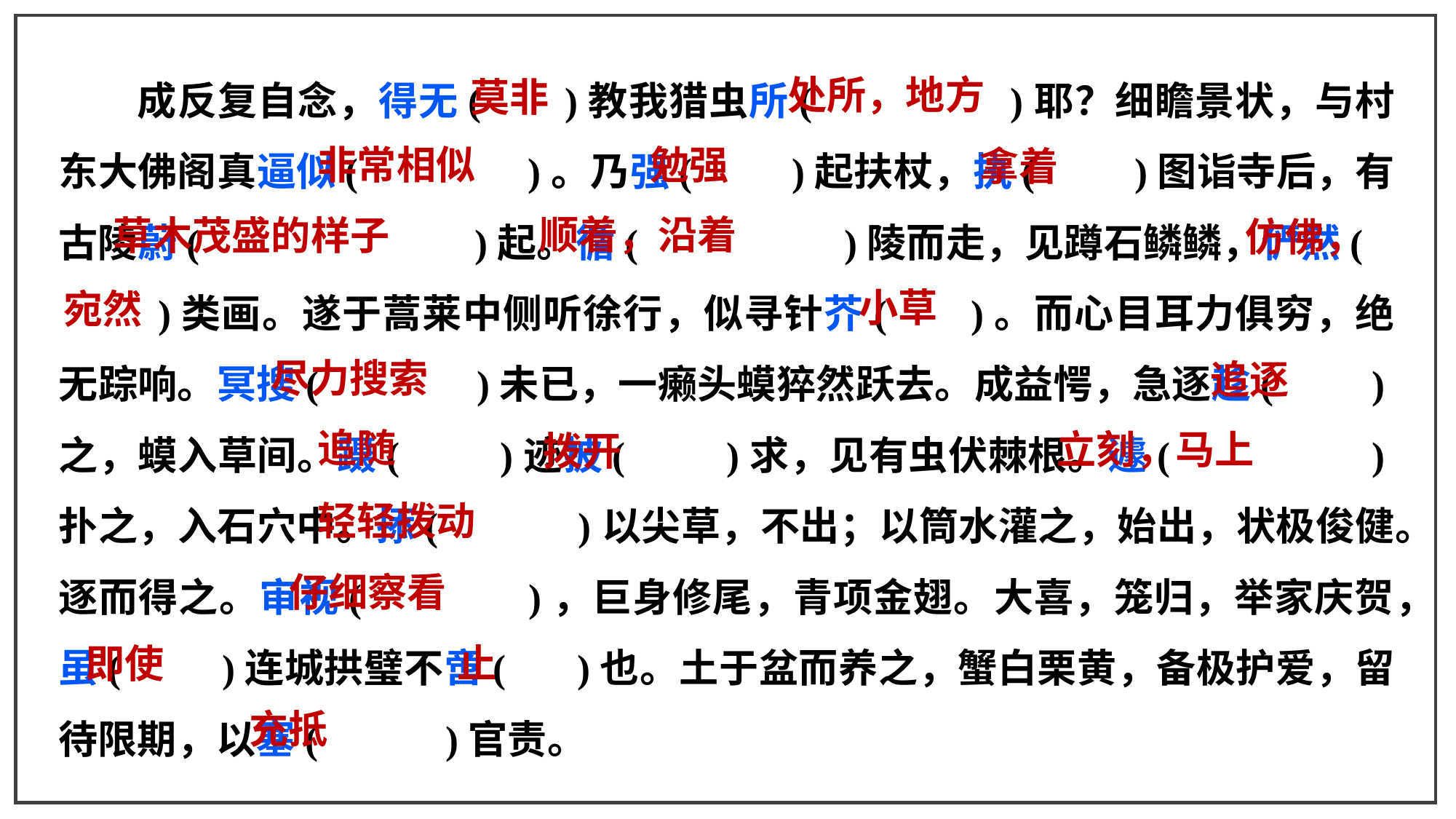

成反复自念，得无(        )教我猎虫所(                   )耶？细瞻景状，与村东大佛阁真逼似(                 )。乃强(          )起扶杖，执(          )图诣寺后，有古陵蔚(                            )起。循(                     )陵而走，见蹲石鳞鳞，俨然(
  )类画。遂于蒿莱中侧听徐行，似寻针芥(        )。而心目耳力俱穷，绝无踪响。冥搜(                )未已，一癞头蟆猝然跃去。成益愕，急逐趁(          )之，蟆入草间。蹑(          )迹披(          )求，见有虫伏棘根。遽(                    )扑之，入石穴中。掭(              )以尖草，不出；以筒水灌之，始出，状极俊健。逐而得之。审视(                )，巨身修尾，青项金翅。大喜，笼归，举家庆贺，虽(          )连城拱璧不啻(       )也。土于盆而养之，蟹白栗黄，备极护爱，留待限期，以塞(             )官责。
处所，地方
莫非
非常相似
勉强
拿着
顺着，沿着
草木茂盛的样子
仿佛，
小草
宛然
尽力搜索
追逐
追随
立刻，马上
拨开
轻轻拨动
仔细察看
止
即使
充抵